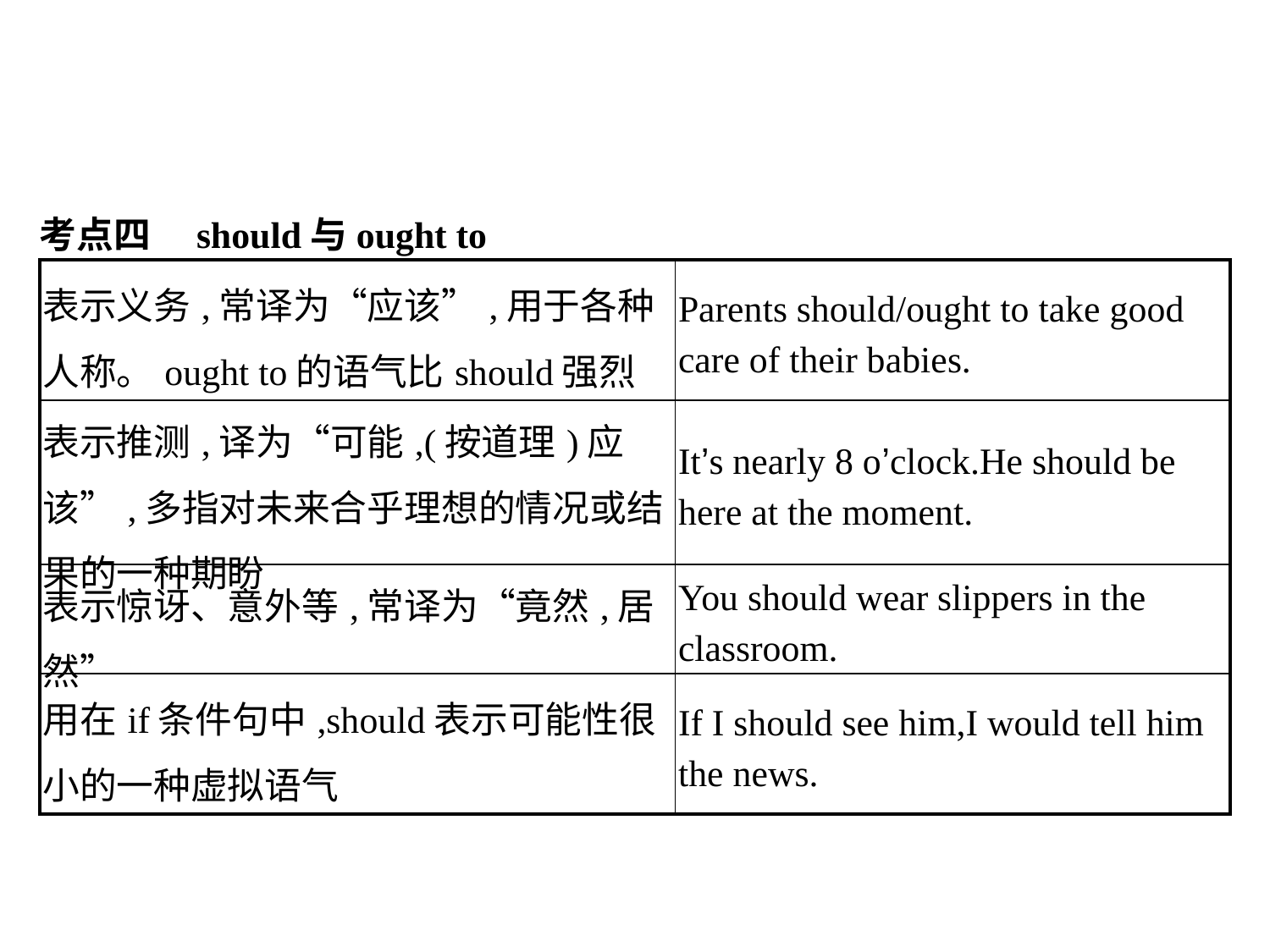

考点四　should与ought to
| 表示义务,常译为“应该”,用于各种人称。ought to的语气比should强烈 | Parents should/ought to take good care of their babies. |
| --- | --- |
| 表示推测,译为“可能,(按道理)应该”,多指对未来合乎理想的情况或结果的一种期盼 | It’s nearly 8 o’clock.He should be here at the moment. |
| 表示惊讶、意外等,常译为“竟然,居然” | You should wear slippers in the classroom. |
| 用在if条件句中,should表示可能性很小的一种虚拟语气 | If I should see him,I would tell him the news. |